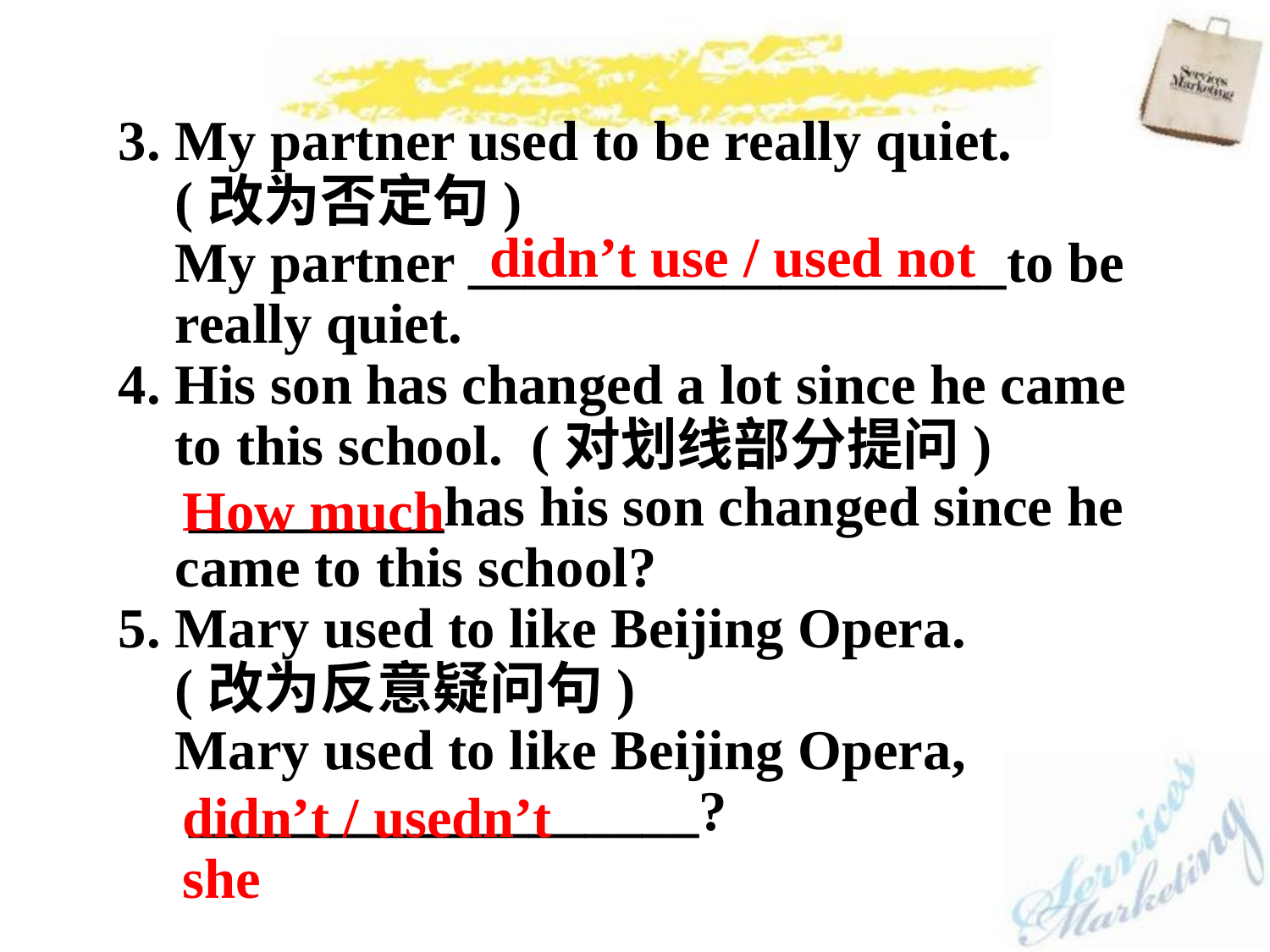

3. My partner used to be really quiet.
    (改为否定句)
    My partner ___________________to be
    really quiet.
4. His son has changed a lot since he came
    to this school.  (对划线部分提问)
     _________has his son changed since he
    came to this school?
5. Mary used to like Beijing Opera.
    (改为反意疑问句)
    Mary used to like Beijing Opera,
     __________________?
didn’t use / used not
How much
didn’t / usedn’t she